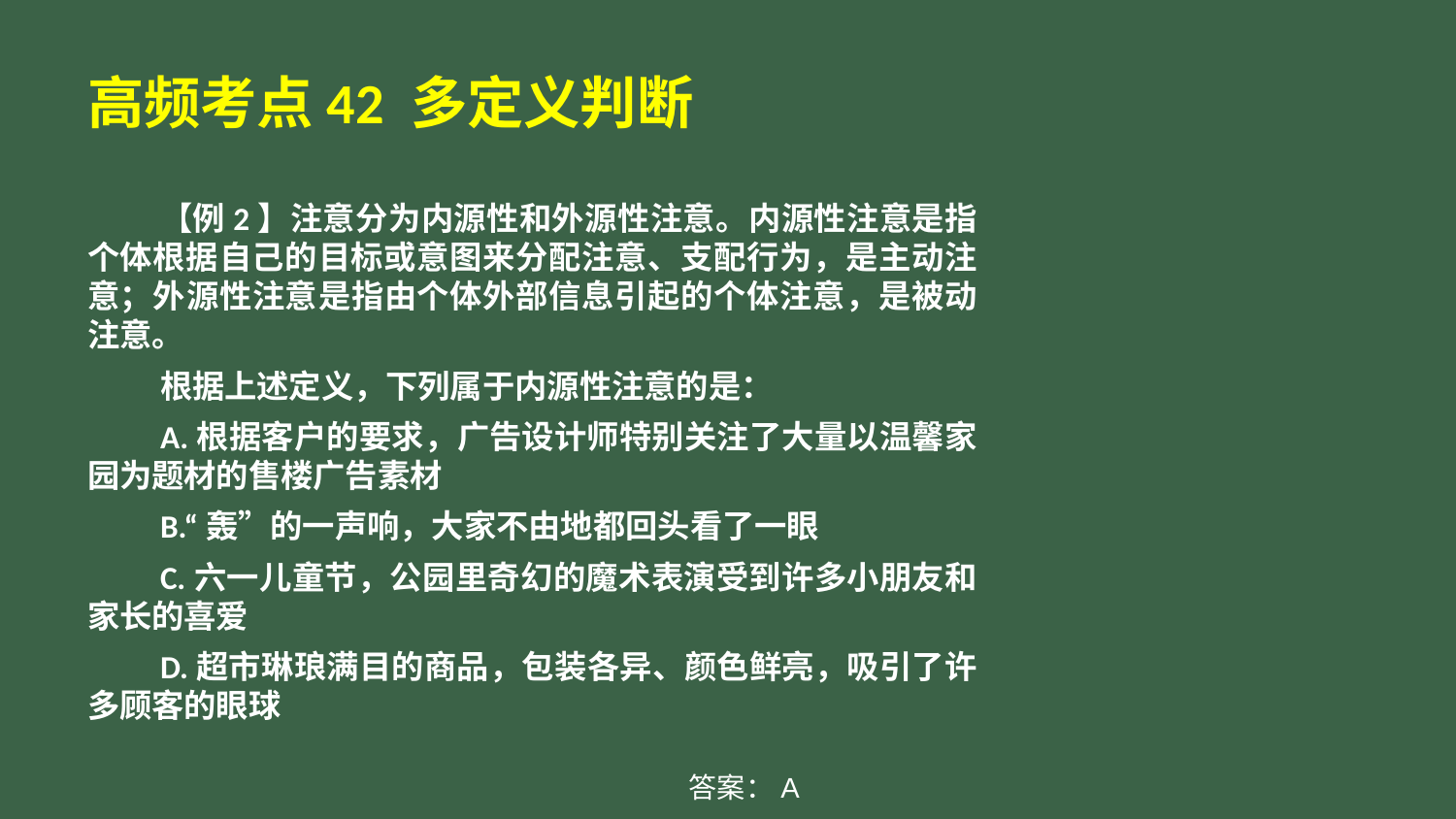

# 高频考点42 多定义判断
【例2】注意分为内源性和外源性注意。内源性注意是指个体根据自己的目标或意图来分配注意、支配行为，是主动注意；外源性注意是指由个体外部信息引起的个体注意，是被动注意。
根据上述定义，下列属于内源性注意的是：
A.根据客户的要求，广告设计师特别关注了大量以温馨家园为题材的售楼广告素材
B.“轰”的一声响，大家不由地都回头看了一眼
C.六一儿童节，公园里奇幻的魔术表演受到许多小朋友和家长的喜爱
D.超市琳琅满目的商品，包装各异、颜色鲜亮，吸引了许多顾客的眼球

答案：A